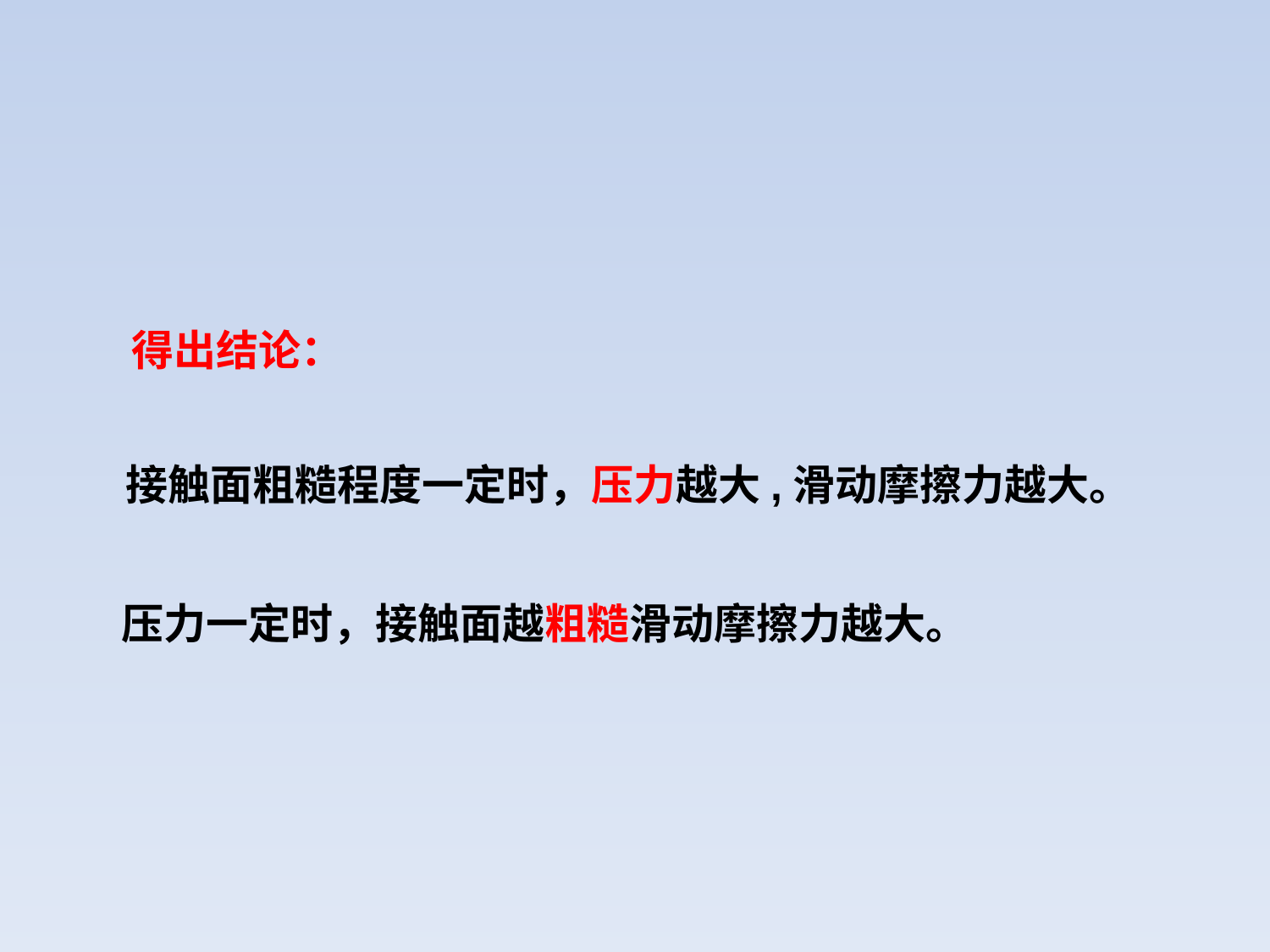

得出结论：
接触面粗糙程度一定时，压力越大,滑动摩擦力越大。
压力一定时，接触面越粗糙滑动摩擦力越大。